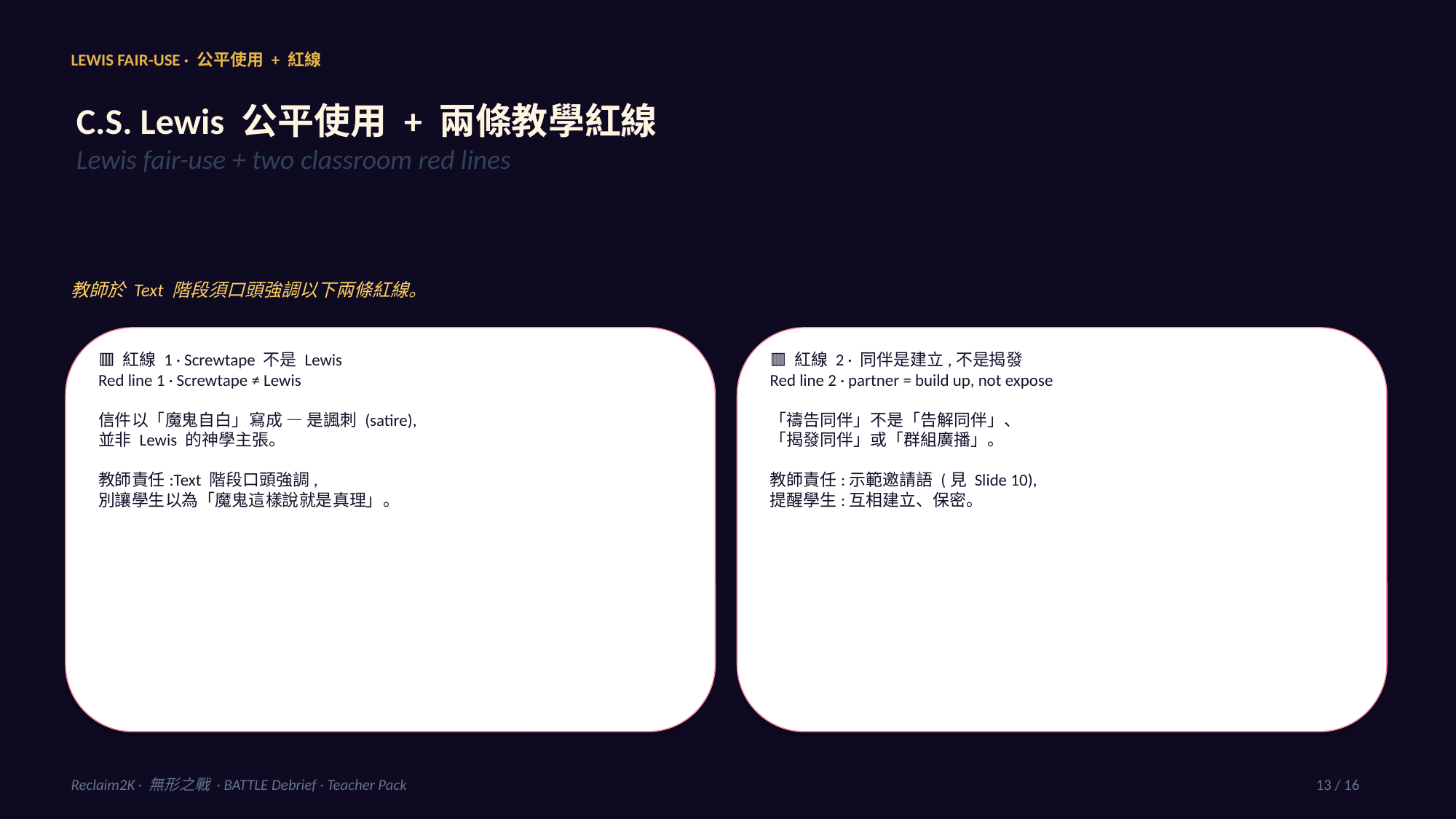

LEWIS FAIR-USE · 公平使用 + 紅線
C.S. Lewis 公平使用 + 兩條教學紅線
Lewis fair-use + two classroom red lines
教師於 Text 階段須口頭強調以下兩條紅線。

🟥 紅線 1 · Screwtape 不是 Lewis
Red line 1 · Screwtape ≠ Lewis

信件以「魔鬼自白」寫成 — 是諷刺 (satire),
並非 Lewis 的神學主張。

教師責任:Text 階段口頭強調,
別讓學生以為「魔鬼這樣說就是真理」。
🟥 紅線 2 · 同伴是建立,不是揭發
Red line 2 · partner = build up, not expose

「禱告同伴」不是「告解同伴」、
「揭發同伴」或「群組廣播」。

教師責任:示範邀請語 (見 Slide 10),
提醒學生:互相建立、保密。
Reclaim2K · 無形之戰 · BATTLE Debrief · Teacher Pack
13 / 16